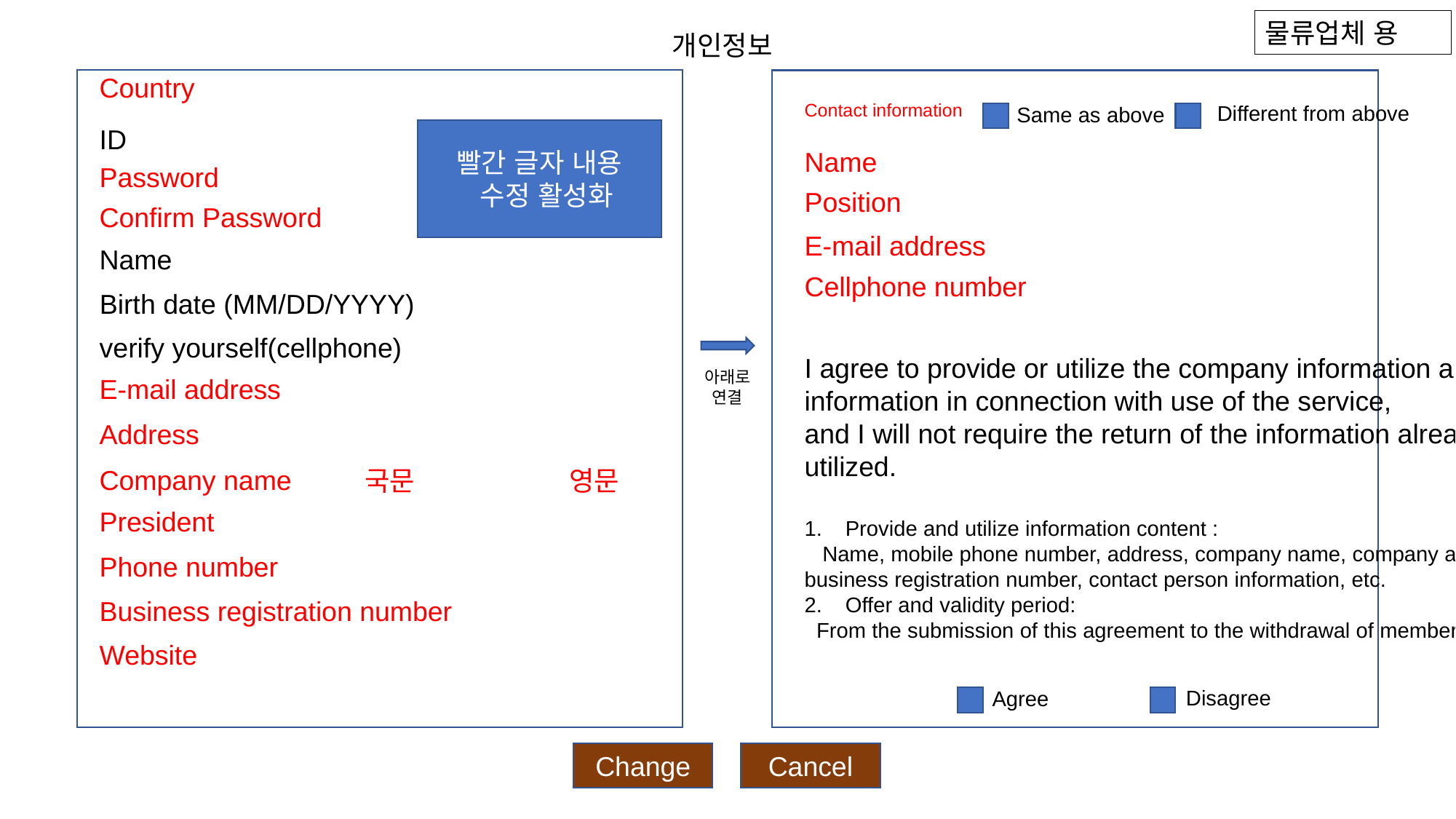

물류업체 용
개인정보
Country

Contact information
Different from above
Same as above

ID
빨간 글자 내용
 수정 활성화
Name
Password
Position
Confirm Password
E-mail address
Name
Cellphone number
Birth date (MM/DD/YYYY)
verify yourself(cellphone)

I agree to provide or utilize the company information and personal
information in connection with use of the service,
and I will not require the return of the information already provided or utilized.

Provide and utilize information content :
   Name, mobile phone number, address, company name, company address, contact, business registration number, contact person information, etc.
Offer and validity period:
  From the submission of this agreement to the withdrawal of membership
아래로
연결
E-mail address
Address
Company name
국문
영문
President
Phone number
Business registration number
Website
Disagree
Agree

Change
Cancel